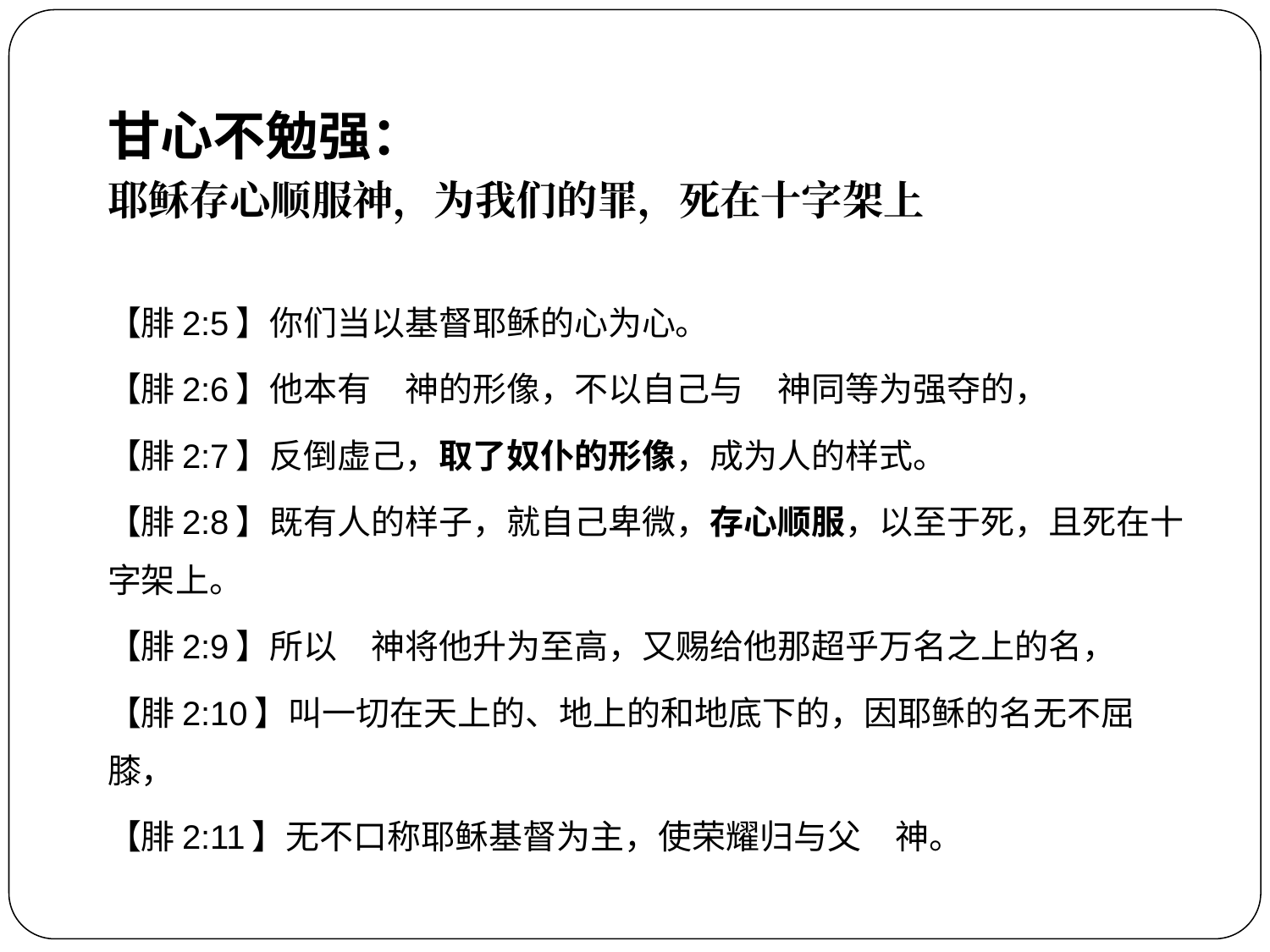

甘心不勉强：
耶稣存心顺服神，为我们的罪，死在十字架上
【腓2:5】你们当以基督耶稣的心为心。
【腓2:6】他本有　神的形像，不以自己与　神同等为强夺的，
【腓2:7】反倒虚己，取了奴仆的形像，成为人的样式。
【腓2:8】既有人的样子，就自己卑微，存心顺服，以至于死，且死在十字架上。
【腓2:9】所以　神将他升为至高，又赐给他那超乎万名之上的名，
【腓2:10】叫一切在天上的、地上的和地底下的，因耶稣的名无不屈膝，
【腓2:11】无不口称耶稣基督为主，使荣耀归与父　神。